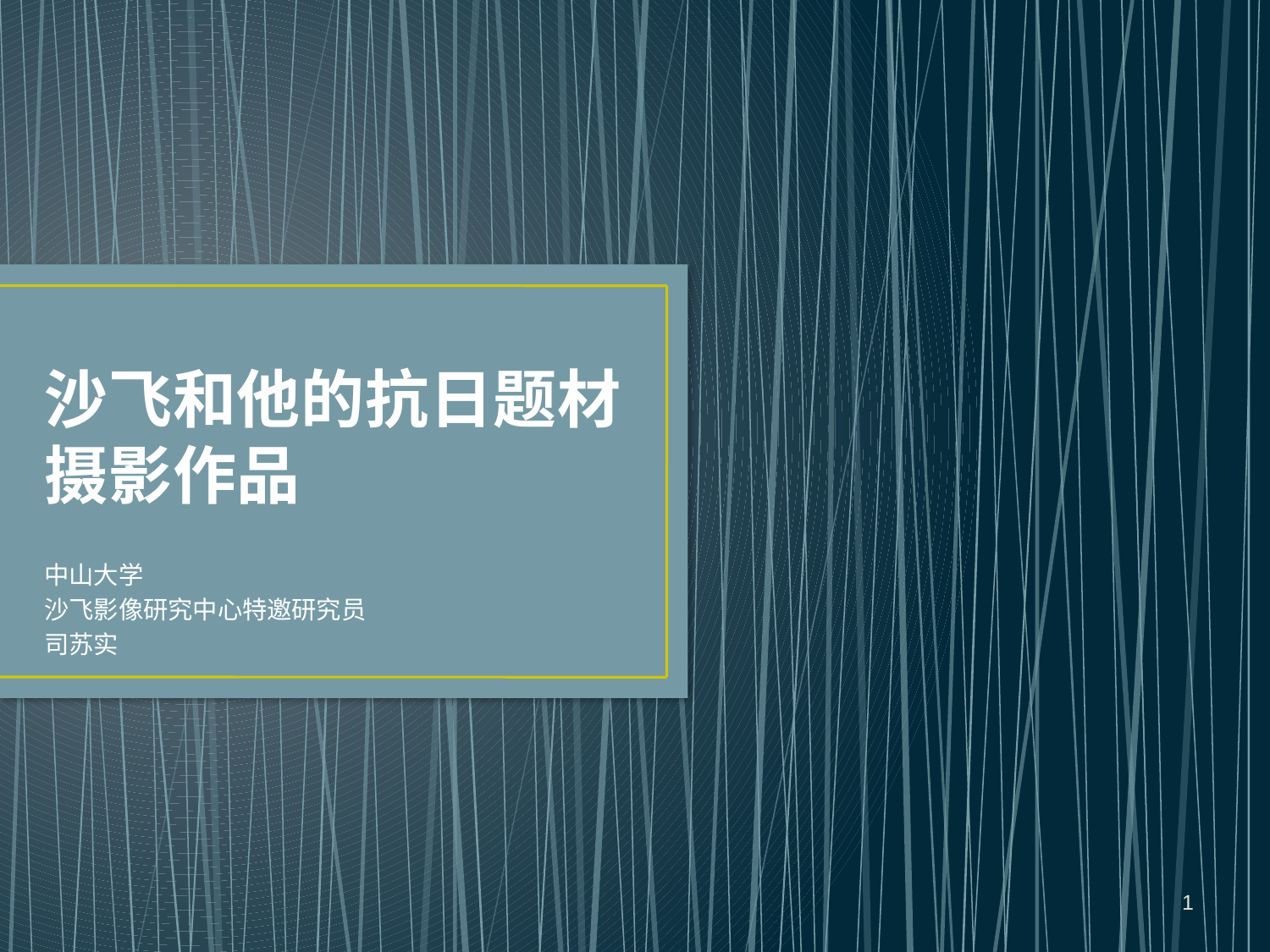

# 沙飞和他的抗日题材摄影作品

中山大学
沙飞影像研究中心特邀研究员
司苏实

1